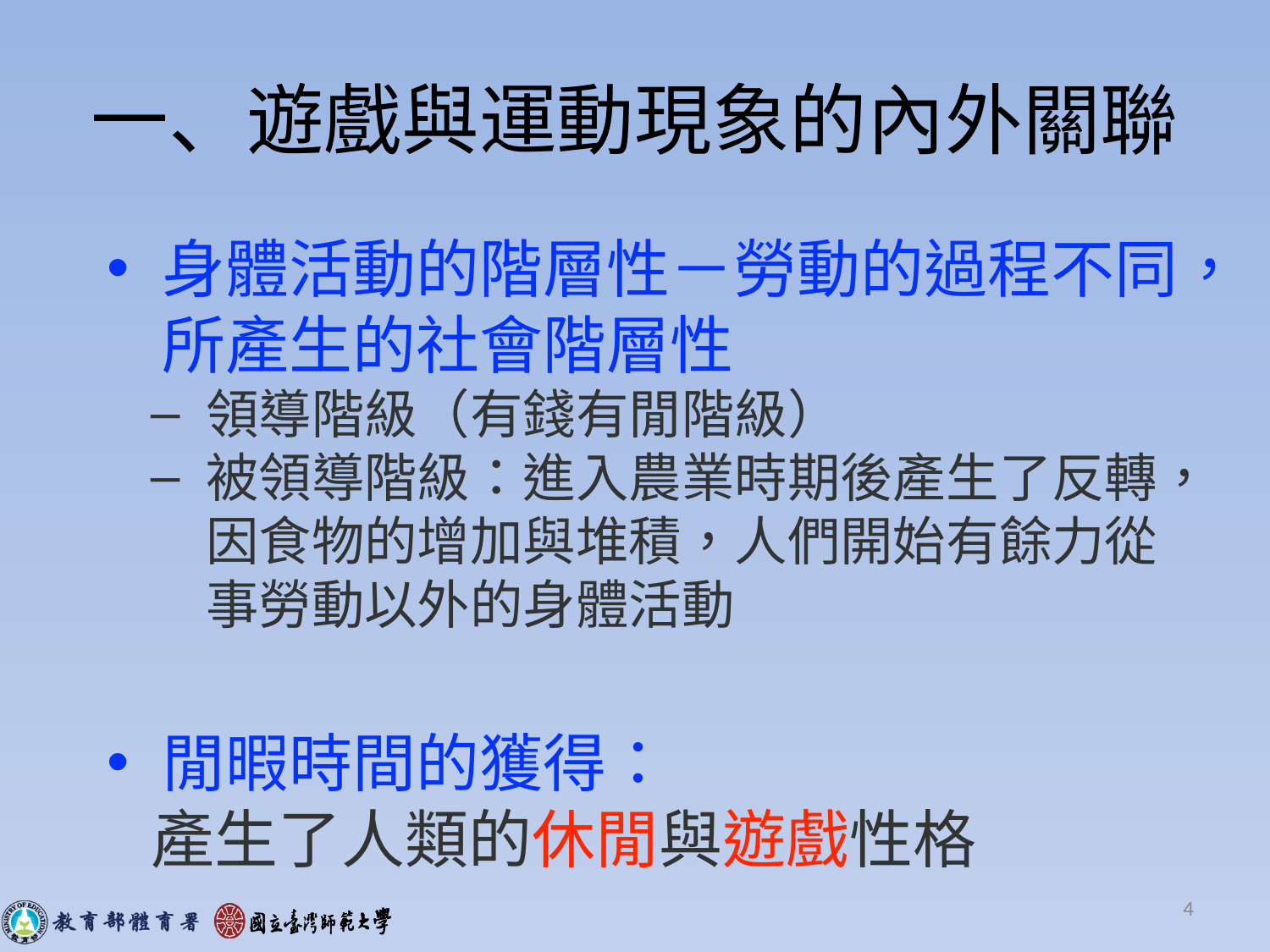

# 一、遊戲與運動現象的內外關聯
身體活動的階層性－勞動的過程不同，所產生的社會階層性
領導階級（有錢有閒階級）
被領導階級：進入農業時期後產生了反轉，因食物的增加與堆積，人們開始有餘力從事勞動以外的身體活動

閒暇時間的獲得：
  產生了人類的休閒與遊戲性格

4